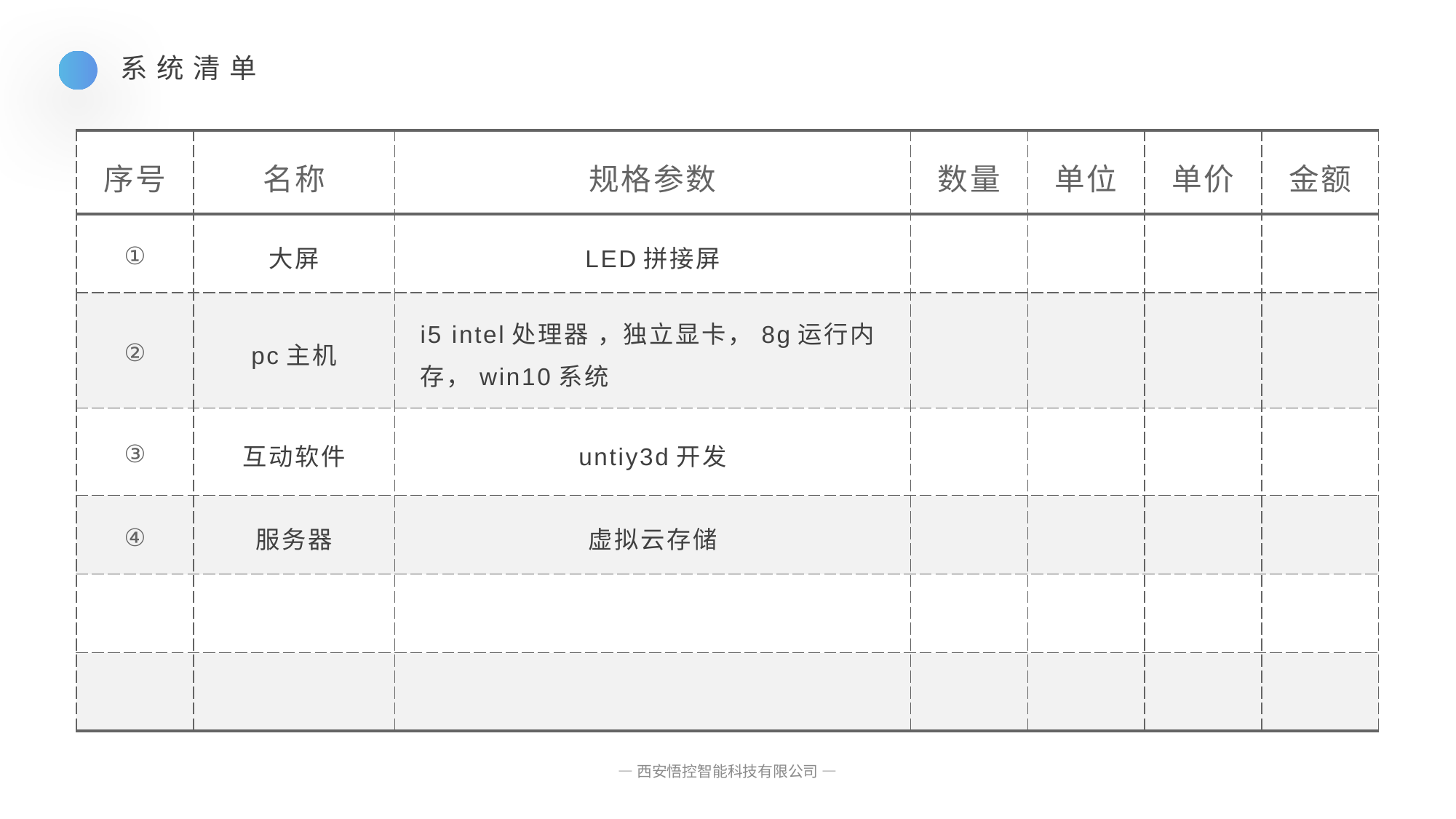

系统清单

| 序号 | 名称 | 规格参数 | 数量 | 单位 | 单价 | 金额 |
| --- | --- | --- | --- | --- | --- | --- |
| ① | 大屏 | LED拼接屏 |  |  |  |  |
| ② | pc主机 | i5 intel处理器 ，独立显卡，8g运行内存，win10系统 |  |  |  |  |
| ③ | 互动软件 | untiy3d开发 |  |  |  |  |
| ④ | 服务器 | 虚拟云存储 |  |  |  |  |
|  |  |  |  |  |  |  |
|  |  |  |  |  |  |  |
— 西安悟控智能科技有限公司 —